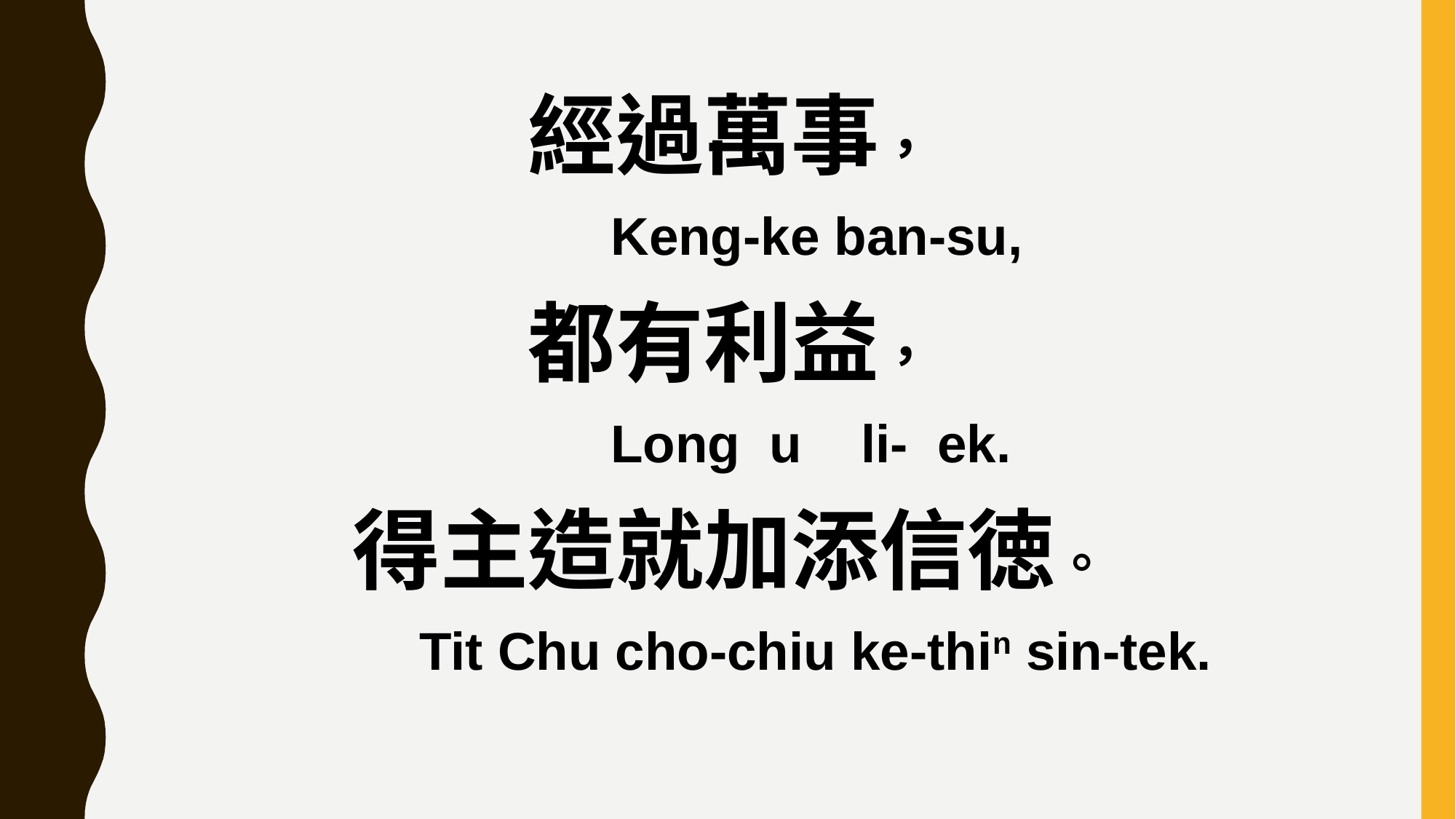

經過萬事，
                            Keng-ke ban-su,
都有利益，
                            Long  u    li-  ek.
得主造就加添信徳。
               Tit Chu cho-chiu ke-thin sin-tek.